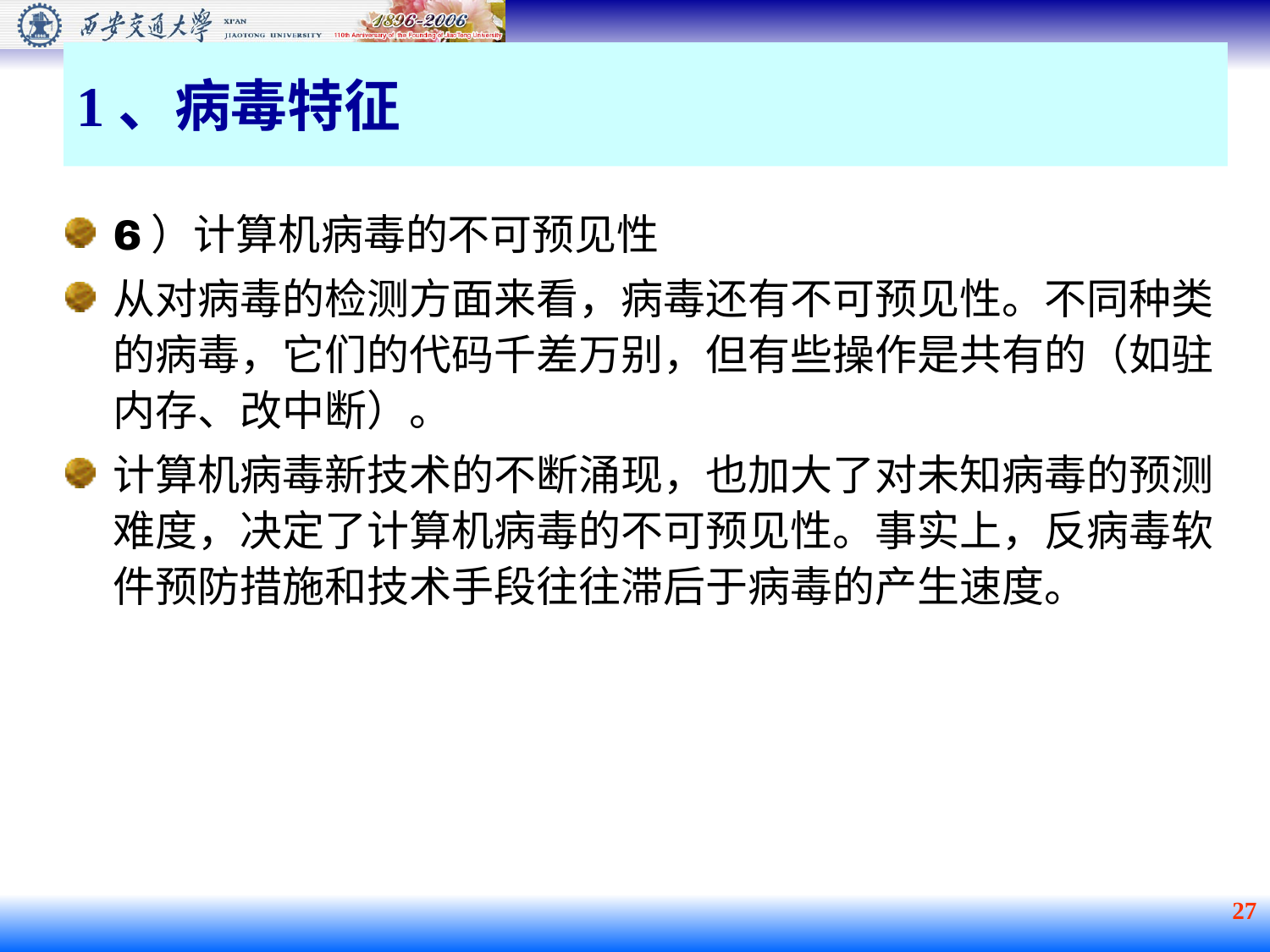

# 1、病毒特征
6）计算机病毒的不可预见性
从对病毒的检测方面来看，病毒还有不可预见性。不同种类的病毒，它们的代码千差万别，但有些操作是共有的（如驻内存、改中断）。
计算机病毒新技术的不断涌现，也加大了对未知病毒的预测难度，决定了计算机病毒的不可预见性。事实上，反病毒软件预防措施和技术手段往往滞后于病毒的产生速度。

27